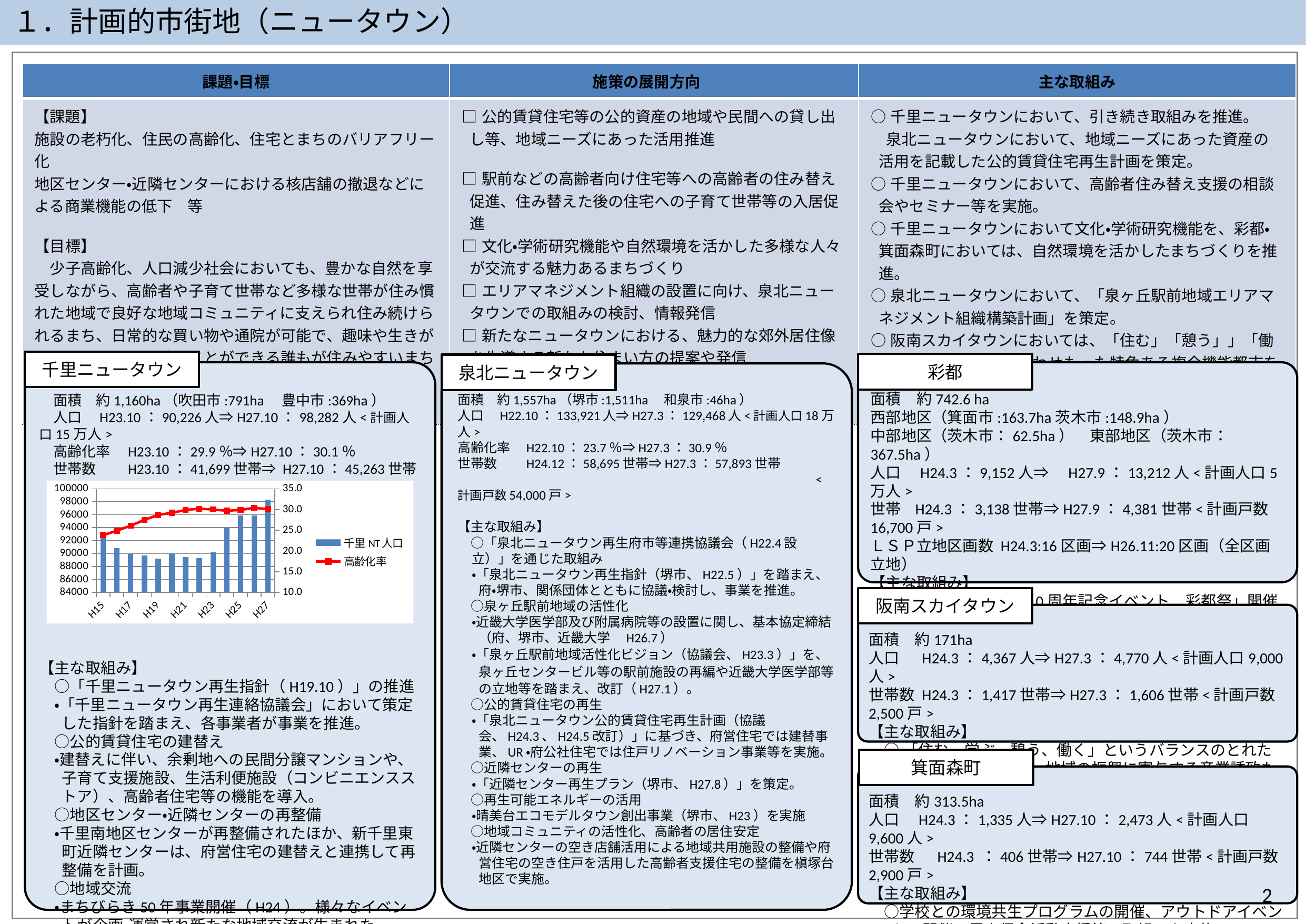

１．計画的市街地（ニュータウン）

| 課題・目標 | 施策の展開方向 | 主な取組み |
| --- | --- | --- |
| 【課題】 施設の老朽化、住民の高齢化、住宅とまちのバリアフリー化 地区センター・近隣センターにおける核店舗の撤退などによる商業機能の低下　等 【目標】 　少子高齢化、人口減少社会においても、豊かな自然を享受しながら、高齢者や子育て世帯など多様な世帯が住み慣れた地域で良好な地域コミュニティに支えられ住み続けられるまち、日常的な買い物や通院が可能で、趣味や生きがいを見つけられ、働くことができる誰もが住みやすいまちを目指す。 | □公的賃貸住宅等の公的資産の地域や民間への貸し出し等、地域ニーズにあった活用推進 □駅前などの高齢者向け住宅等への高齢者の住み替え促進、住み替えた後の住宅への子育て世帯等の入居促進 □文化・学術研究機能や自然環境を活かした多様な人々が交流する魅力あるまちづくり □エリアマネジメント組織の設置に向け、泉北ニュータウンでの取組みの検討、情報発信 □新たなニュータウンにおける、魅力的な郊外居住像を先導する新たな住まい方の提案や発信 | ○千里ニュータウンにおいて、引き続き取組みを推進。 　泉北ニュータウンにおいて、地域ニーズにあった資産の活用を記載した公的賃貸住宅再生計画を策定。 ○千里ニュータウンにおいて、高齢者住み替え支援の相談会やセミナー等を実施。 ○千里ニュータウンにおいて文化・学術研究機能を、彩都・箕面森町においては、自然環境を活かしたまちづくりを推進。 ○泉北ニュータウンにおいて、「泉ヶ丘駅前地域エリアマネジメント組織構築計画」を策定。 ○阪南スカイタウンにおいては、「住む」「憩う」」「働く」の３つの機能をあわせもった特色ある複合機能都市を、箕面森町においては、３共生（他世代共生、地域共生、環境共生）をテーマとしたまちづくりを推進。 |
千里ニュータウン
彩都
泉北ニュータウン

面積　約742.6 ha
西部地区（箕面市:163.7ha茨木市:148.9ha）
中部地区（茨木市：62.5ha）　東部地区（茨木市：367.5ha）
人口　H24.3：9,152人⇒　H27.9：13,212人<計画人口5万人>
世帯   H24.3：3,138世帯⇒H27.9：4,381世帯<計画戸数16,700戸>
ＬＳＰ立地区画数 H24.3:16区画⇒H26.11:20区画（全区画立地）
【主な取組み】
　○「彩都まちびらき10周年記念イベント　彩都祭」開催（H26.11）
　○地元の小中学生に対する自然体験や環境教育や生物生息状況調査などを含めた「彩都凸凹プロジェクト」を展開。

　面積　約1,160ha（吹田市:791ha　豊中市:369ha）
　人口　H23.10：90,226人⇒H27.10：98,282人<計画人口15万人>
　高齢化率　H23.10：29.9％⇒H27.10：30.1％
　世帯数　　H23.10：41,699世帯⇒ H27.10：45,263世帯
　　　　　　　　　　　　　　　　　　　　　　　　　　　<計画戸数37,300戸>

【主な取組み】
　○「千里ニュータウン再生指針（H19.10）」の推進
・「千里ニュータウン再生連絡協議会」において策定した指針を踏まえ、各事業者が事業を推進。
　○公的賃貸住宅の建替え
・建替えに伴い、余剰地への民間分譲マンションや、子育て支援施設、生活利便施設（コンビニエンスストア）、高齢者住宅等の機能を導入。
　○地区センター・近隣センターの再整備
・千里南地区センターが再整備されたほか、新千里東町近隣センターは、府営住宅の建替えと連携して再整備を計画。
　○地域交流
・まちびらき50年事業開催（H24）。様々なイベントが企画・運営され新たな地域交流が生まれた。

面積　約1,557ha（堺市:1,511ha　和泉市:46ha）
人口　H22.10：133,921人⇒H27.3：129,468人<計画人口18万人>
高齢化率　H22.10：23.7％⇒H27.3：30.9％
世帯数　　H24.12：58,695世帯⇒H27.3：57,893世帯
　　　　　　　　　　　　　　　　　　　　　　　　　　　<計画戸数54,000戸>

【主な取組み】
　○「泉北ニュータウン再生府市等連携協議会（H22.4設立）」を通じた取組み
・「泉北ニュータウン再生指針（堺市、H22.5）」を踏まえ、府・堺市、関係団体とともに協議・検討し、事業を推進。
　○泉ヶ丘駅前地域の活性化
・近畿大学医学部及び附属病院等の設置に関し、基本協定締結（府、堺市、近畿大学　H26.7）
・「泉ヶ丘駅前地域活性化ビジョン（協議会、H23.3）」を、泉ヶ丘センタービル等の駅前施設の再編や近畿大学医学部等の立地等を踏まえ、改訂（H27.1）。
　○公的賃貸住宅の再生
・「泉北ニュータウン公的賃貸住宅再生計画（協議会、H24.3、H24.5改訂）」に基づき、府営住宅では建替事業、UR・府公社住宅では住戸リノベーション事業等を実施。
　○近隣センターの再生
・「近隣センター再生プラン（堺市、H27.8）」を策定。
　○再生可能エネルギーの活用
・晴美台エコモデルタウン創出事業（堺市、H23）を実施
　○地域コミュニティの活性化、高齢者の居住安定
・近隣センターの空き店舗活用による地域共用施設の整備や府営住宅の空き住戸を活用した高齢者支援住宅の整備を槇塚台地区で実施。

### Chart

| Category | 千里NT人口 | 高齢化率 |
|---|---|---|
| H15 | 92519.0 | 23.8 |
| H16 | 90848.0 | 24.9 |
| H17 | 89923.0 | 26.1 |
| H18 | 89685.0 | 27.5 |
| H19 | 89212.0 | 28.7 |
| H20 | 90002.0 | 29.2 |
| H21 | 89486.0 | 29.9 |
| H22 | 89337.0 | 30.2 |
| H23 | 90226.0 | 30.0 |
| H24 | 93972.0 | 29.7 |
| H25 | 95883.0 | 29.9 |
| H26 | 95888.0 | 30.4 |
| H27 | 98282.0 | 30.1 |
阪南スカイタウン

面積　約171ha
人口　 H24.3：4,367人⇒H27.3：4,770人<計画人口9,000人>
世帯数 H24.3：1,417世帯⇒H27.3：1,606世帯<計画戸数2,500戸>
【主な取組み】
　○ 「住む、学ぶ、憩う、働く」というバランスのとれたまちづくりをめざし、地域の振興に寄与する産業誘致も実施。
箕面森町

面積　約313.5ha
人口　H24.3：1,335人⇒H27.10：2,473人<計画人口9,600人>
世帯数　 H24.3 ：406世帯⇒H27.10：744世帯<計画戸数2,900戸>
【主な取組み】
　○学校との環境共生プログラムの開催、アウトドアイベントの開催、里山保全活動支援等の取組みを実施。

2